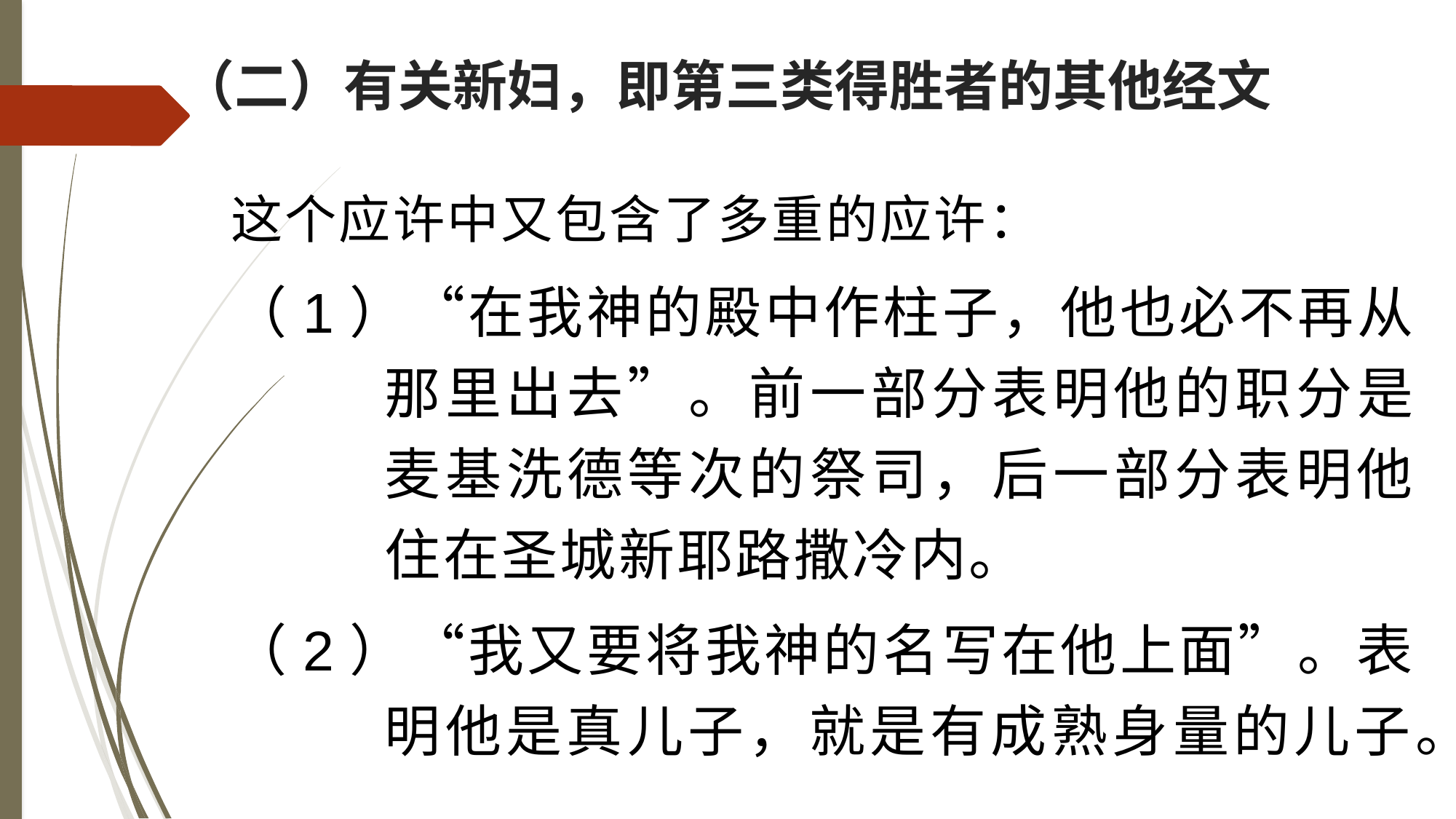

# （二）有关新妇，即第三类得胜者的其他经文
这个应许中又包含了多重的应许：
（1）“在我神的殿中作柱子，他也必不再从那里出去”。前一部分表明他的职分是麦基洗德等次的祭司，后一部分表明他住在圣城新耶路撒冷内。
（2）“我又要将我神的名写在他上面”。表明他是真儿子，就是有成熟身量的儿子。